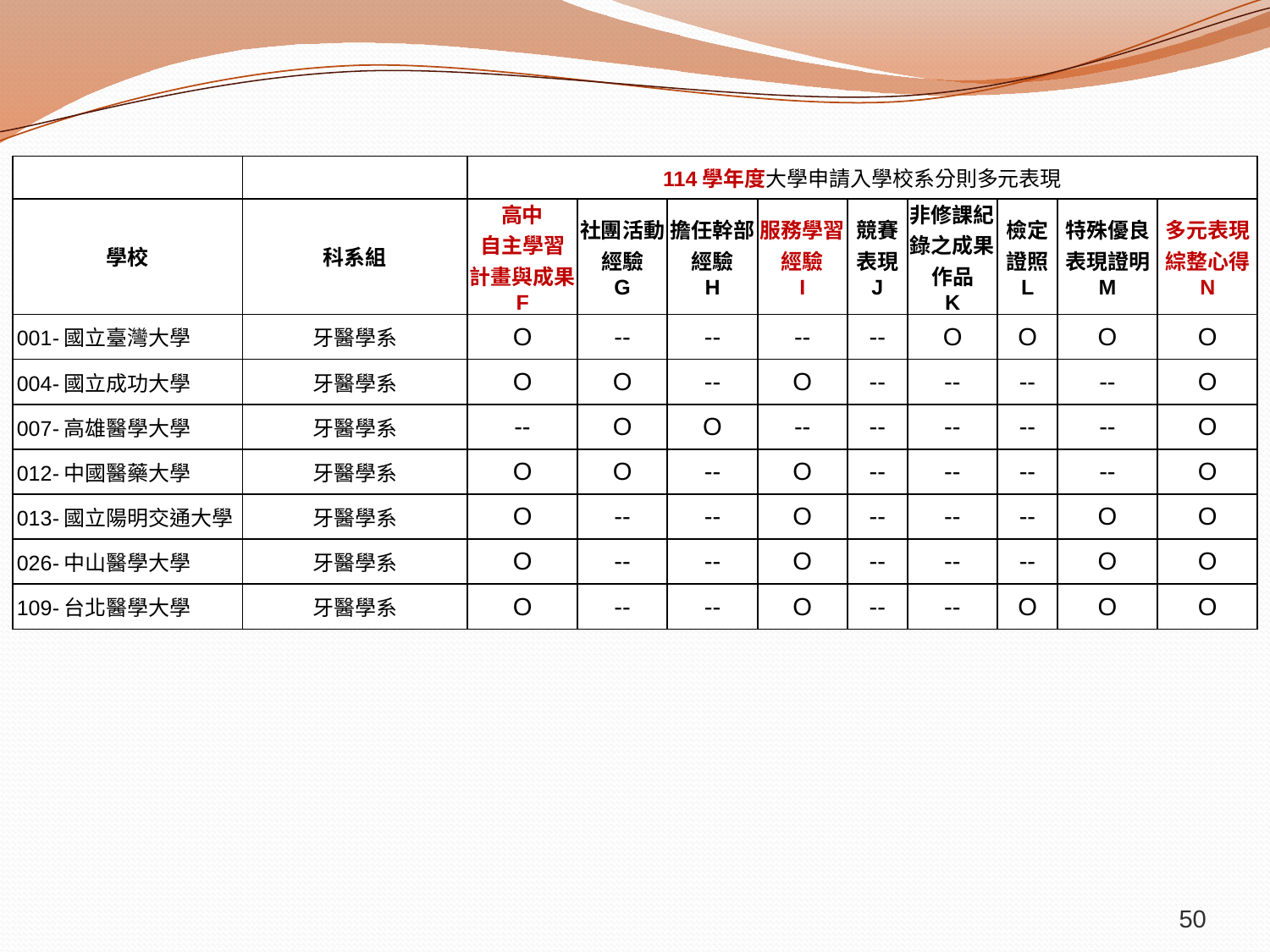

|  |  | 114學年度大學申請入學校系分則多元表現 |  |  |  |  |  |  |  |  |
| --- | --- | --- | --- | --- | --- | --- | --- | --- | --- | --- |
| 學校 | 科系組 | 高中 自主學習 計畫與成果 F | 社團活動經驗 G | 擔任幹部經驗 H | 服務學習 經驗 I | 競賽 表現 J | 非修課紀錄之成果作品 K | 檢定 證照 L | 特殊優良 表現證明 M | 多元表現 綜整心得 N |
| 001-國立臺灣大學 | 牙醫學系 | O | -- | -- | -- | -- | O | O | O | O |
| 004-國立成功大學 | 牙醫學系 | O | O | -- | O | -- | -- | -- | -- | O |
| 007-高雄醫學大學 | 牙醫學系 | -- | O | O | -- | -- | -- | -- | -- | O |
| 012-中國醫藥大學 | 牙醫學系 | O | O | -- | O | -- | -- | -- | -- | O |
| 013-國立陽明交通大學 | 牙醫學系 | O | -- | -- | O | -- | -- | -- | O | O |
| 026-中山醫學大學 | 牙醫學系 | O | -- | -- | O | -- | -- | -- | O | O |
| 109-台北醫學大學 | 牙醫學系 | O | -- | -- | O | -- | -- | O | O | O |
50